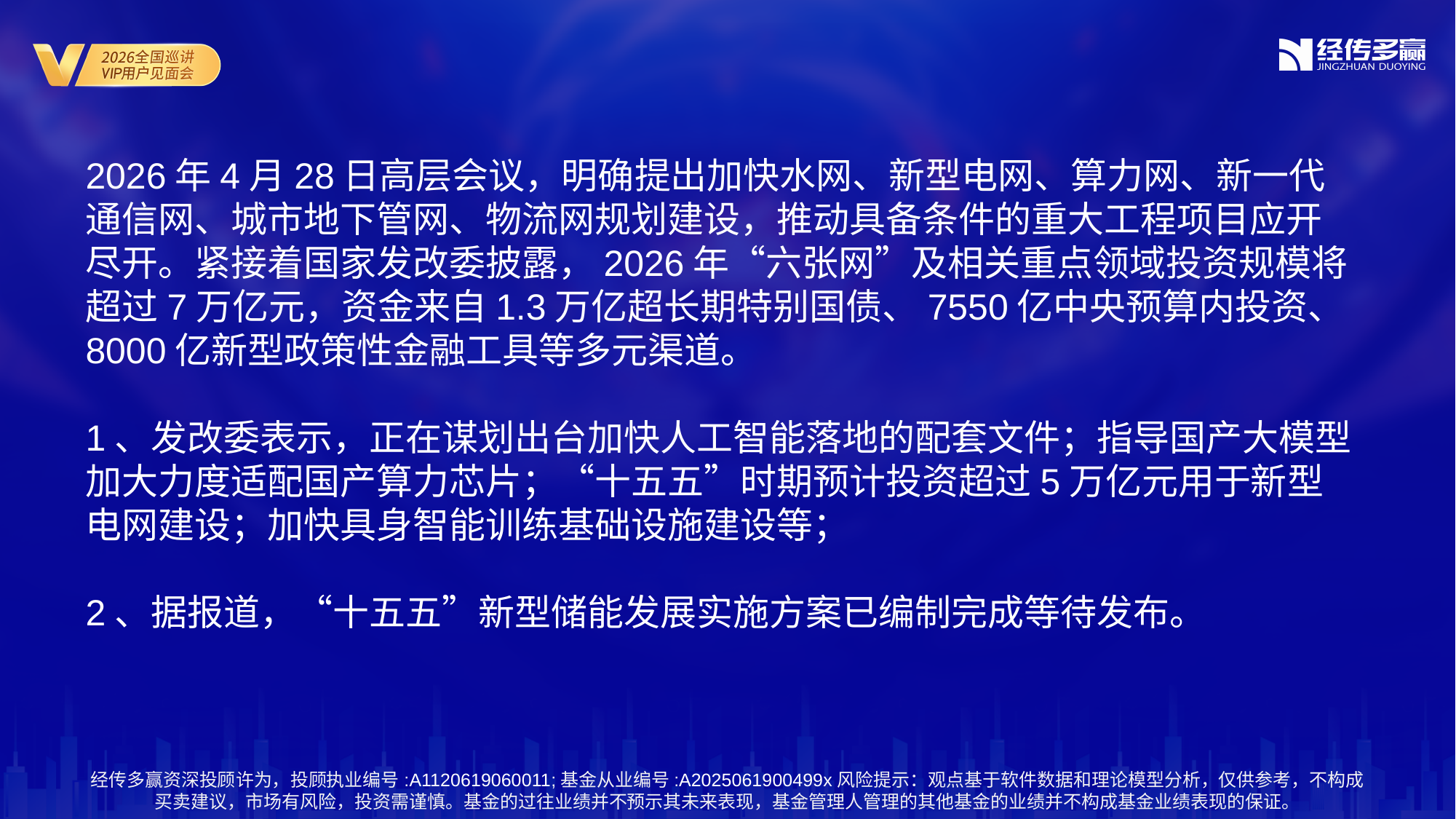

2026年4月28日高层会议，明确提出加快水网、新型电网、算力网、新一代通信网、城市地下管网、物流网规划建设，推动具备条件的重大工程项目应开尽开。紧接着国家发改委披露，2026年“六张网”及相关重点领域投资规模将超过7万亿元，资金来自1.3万亿超长期特别国债、7550亿中央预算内投资、8000亿新型政策性金融工具等多元渠道。

1、发改委表示，正在谋划出台加快人工智能落地的配套文件；指导国产大模型加大力度适配国产算力芯片；“十五五”时期预计投资超过5万亿元用于新型电网建设；加快具身智能训练基础设施建设等；

2、据报道，“十五五”新型储能发展实施方案已编制完成等待发布。
经传多赢资深投顾许为，投顾执业编号:A1120619060011;基金从业编号:A2025061900499x风险提示：观点基于软件数据和理论模型分析，仅供参考，不构成买卖建议，市场有风险，投资需谨慎。基金的过往业绩并不预示其未来表现，基金管理人管理的其他基金的业绩并不构成基金业绩表现的保证。